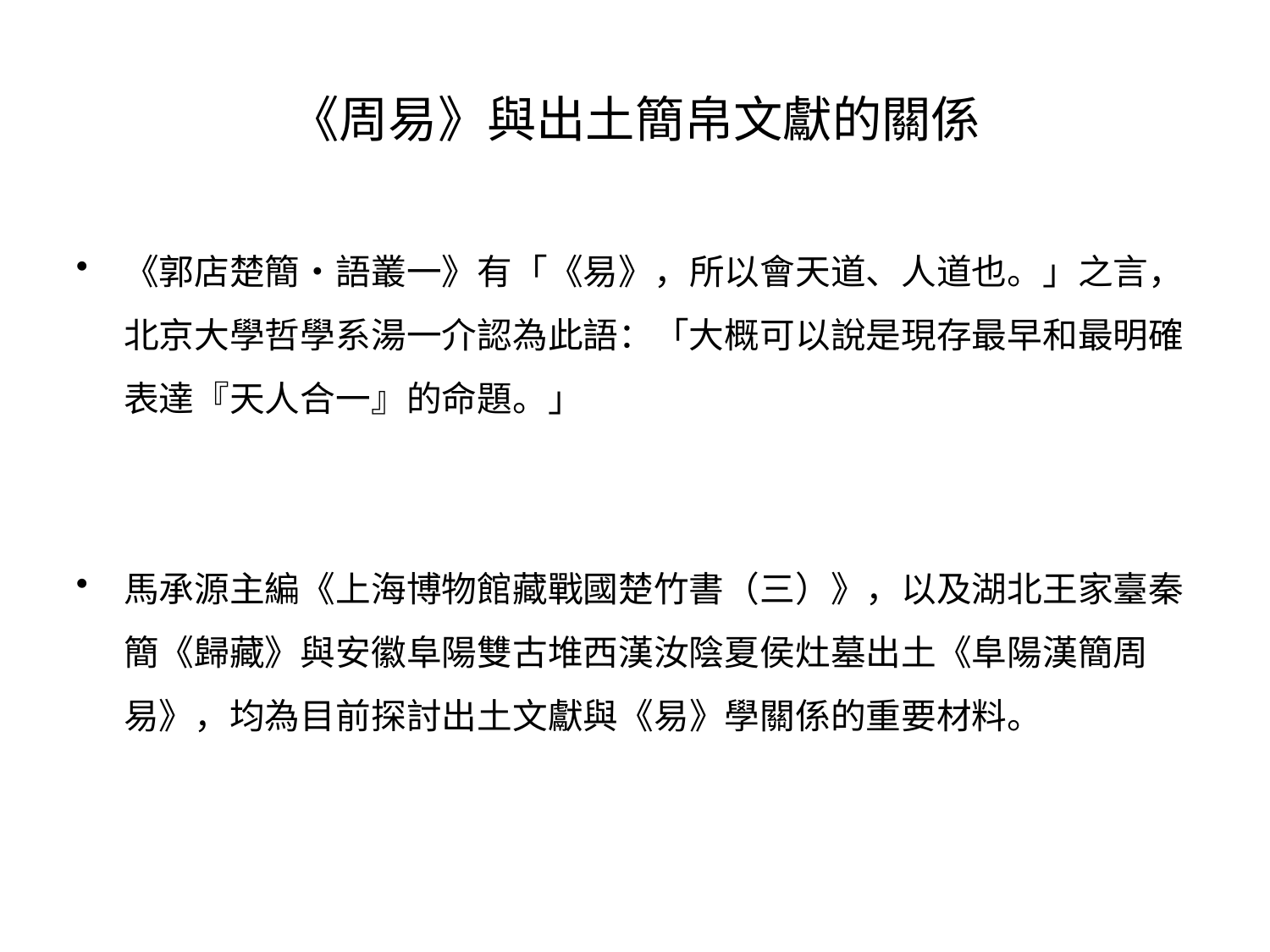

# 《周易》與出土簡帛文獻的關係
《郭店楚簡‧語叢一》有「《易》，所以會天道、人道也。」之言，北京大學哲學系湯一介認為此語：「大概可以說是現存最早和最明確表達『天人合一』的命題。」

馬承源主編《上海博物館藏戰國楚竹書（三）》，以及湖北王家臺秦簡《歸藏》與安徽阜陽雙古堆西漢汝陰夏侯灶墓出土《阜陽漢簡周易》，均為目前探討出土文獻與《易》學關係的重要材料。